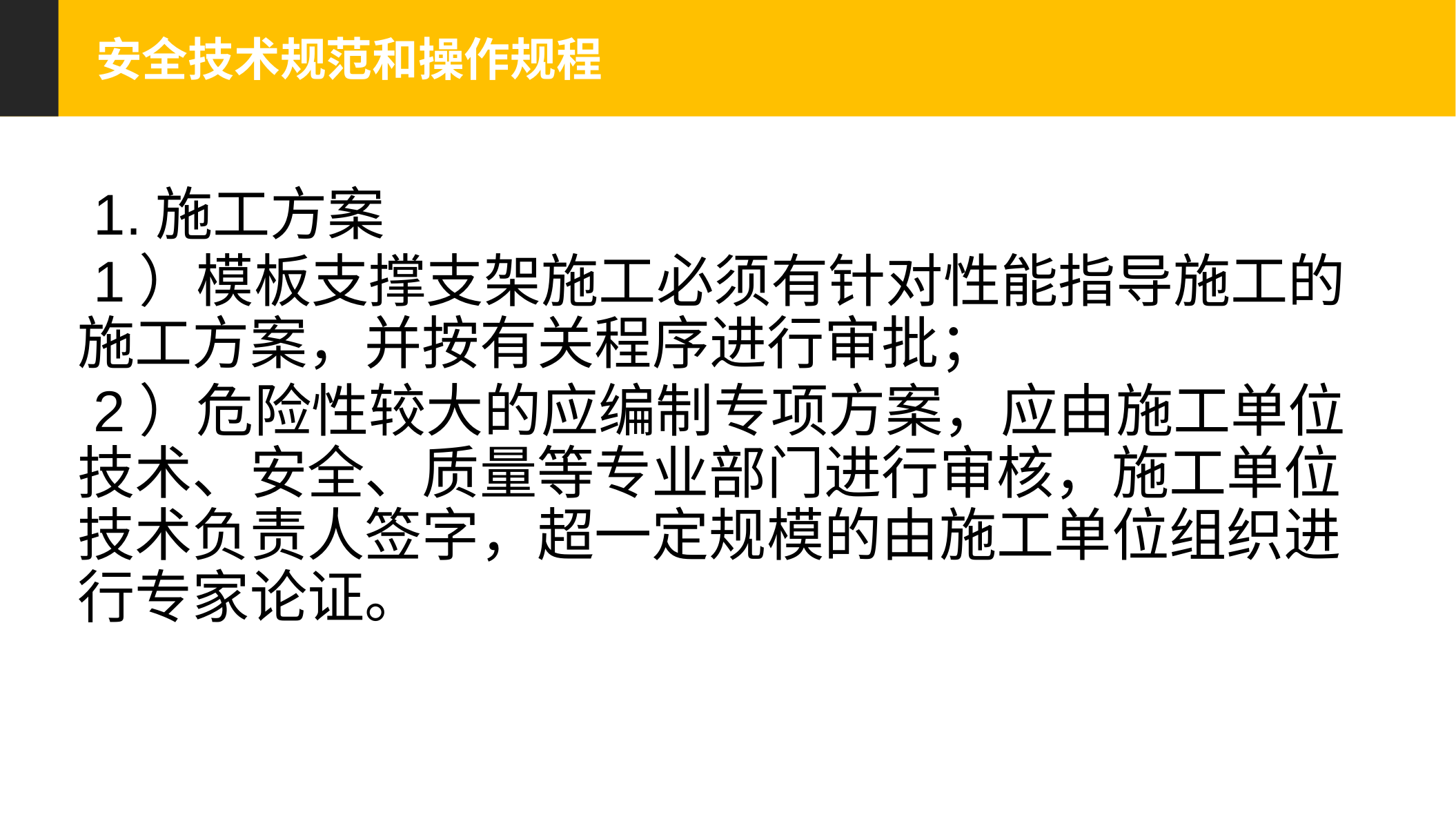

安全技术规范和操作规程
 1.施工方案
 1）模板支撑支架施工必须有针对性能指导施工的施工方案，并按有关程序进行审批；
 2）危险性较大的应编制专项方案，应由施工单位技术、安全、质量等专业部门进行审核，施工单位技术负责人签字，超一定规模的由施工单位组织进行专家论证。